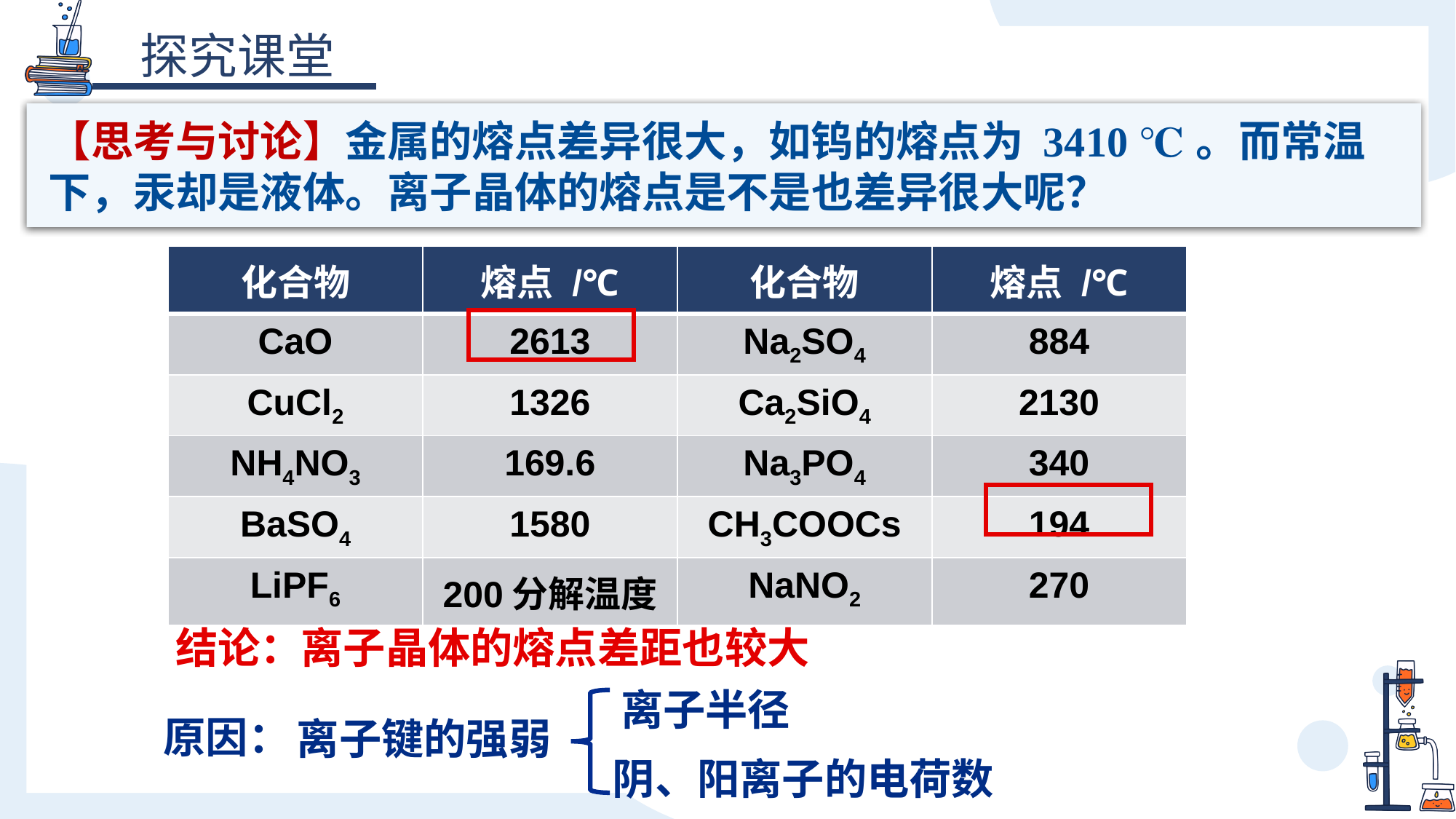

【思考与讨论】金属的熔点差异很大，如钨的熔点为 3410 ℃。而常温下，汞却是液体。离子晶体的熔点是不是也差异很大呢？
| 化合物 | 熔点 /℃ | 化合物 | 熔点 /℃ |
| --- | --- | --- | --- |
| CaO | 2613 | Na2SO4 | 884 |
| CuCl2 | 1326 | Ca2SiO4 | 2130 |
| NH4NO3 | 169.6 | Na3PO4 | 340 |
| BaSO4 | 1580 | CH3COOCs | 194 |
| LiPF6 | 200分解温度 | NaNO2 | 270 |

结论：
离子晶体的熔点差距也较大
离子半径

原因：
离子键的强弱
阴、阳离子的电荷数